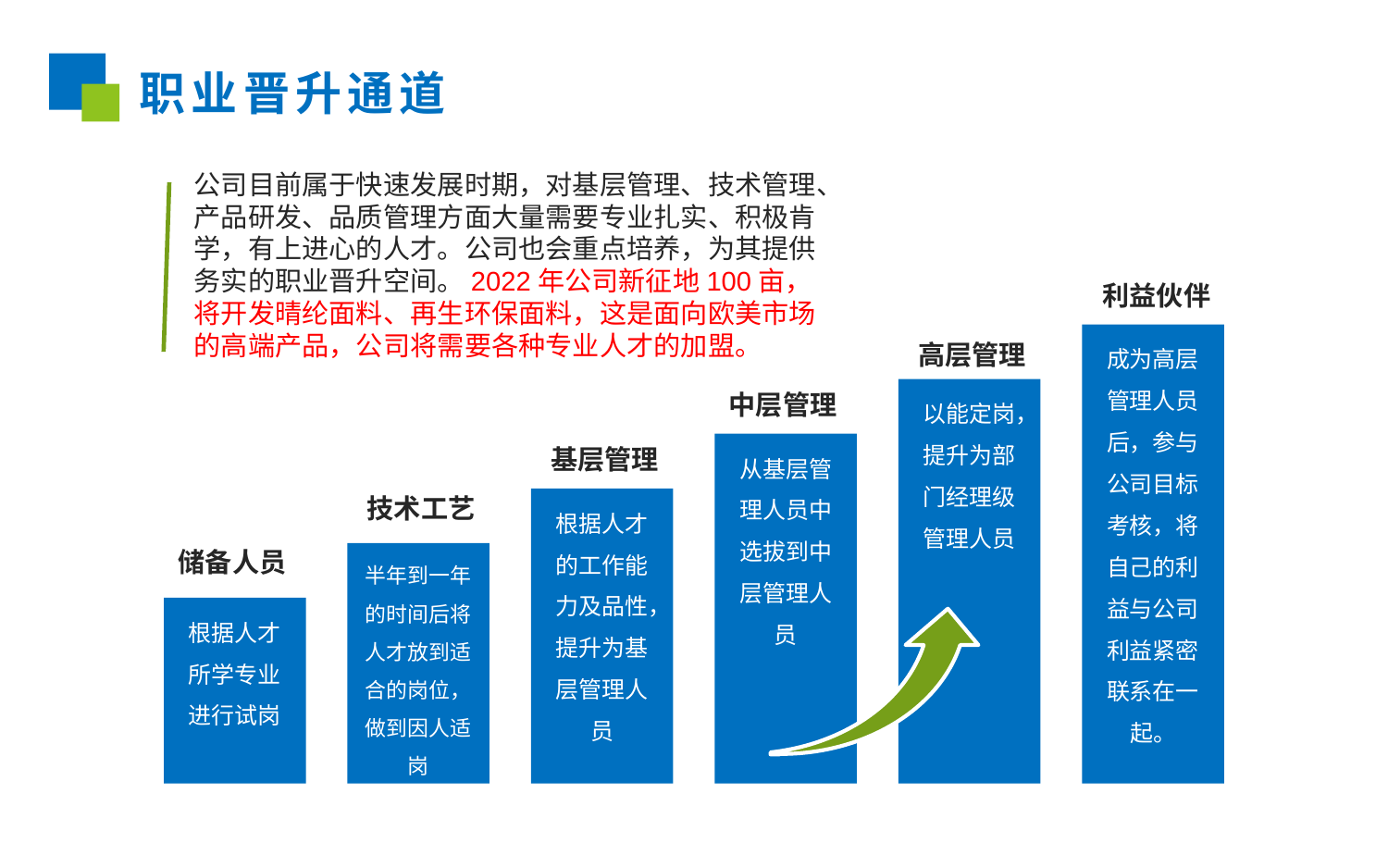

职业晋升通道

公司目前属于快速发展时期，对基层管理、技术管理、产品研发、品质管理方面大量需要专业扎实、积极肯学，有上进心的人才。公司也会重点培养，为其提供务实的职业晋升空间。2022年公司新征地100亩，将开发晴纶面料、再生环保面料，这是面向欧美市场的高端产品，公司将需要各种专业人才的加盟。
利益伙伴
高层管理
成为高层管理人员后，参与公司目标考核，将自己的利益与公司利益紧密联系在一起。
中层管理
以能定岗，提升为部门经理级管理人员
基层管理
从基层管理人员中选拔到中层管理人员
技术工艺
根据人才的工作能力及品性，提升为基层管理人员
储备人员
半年到一年的时间后将人才放到适合的岗位，做到因人适岗
根据人才所学专业进行试岗